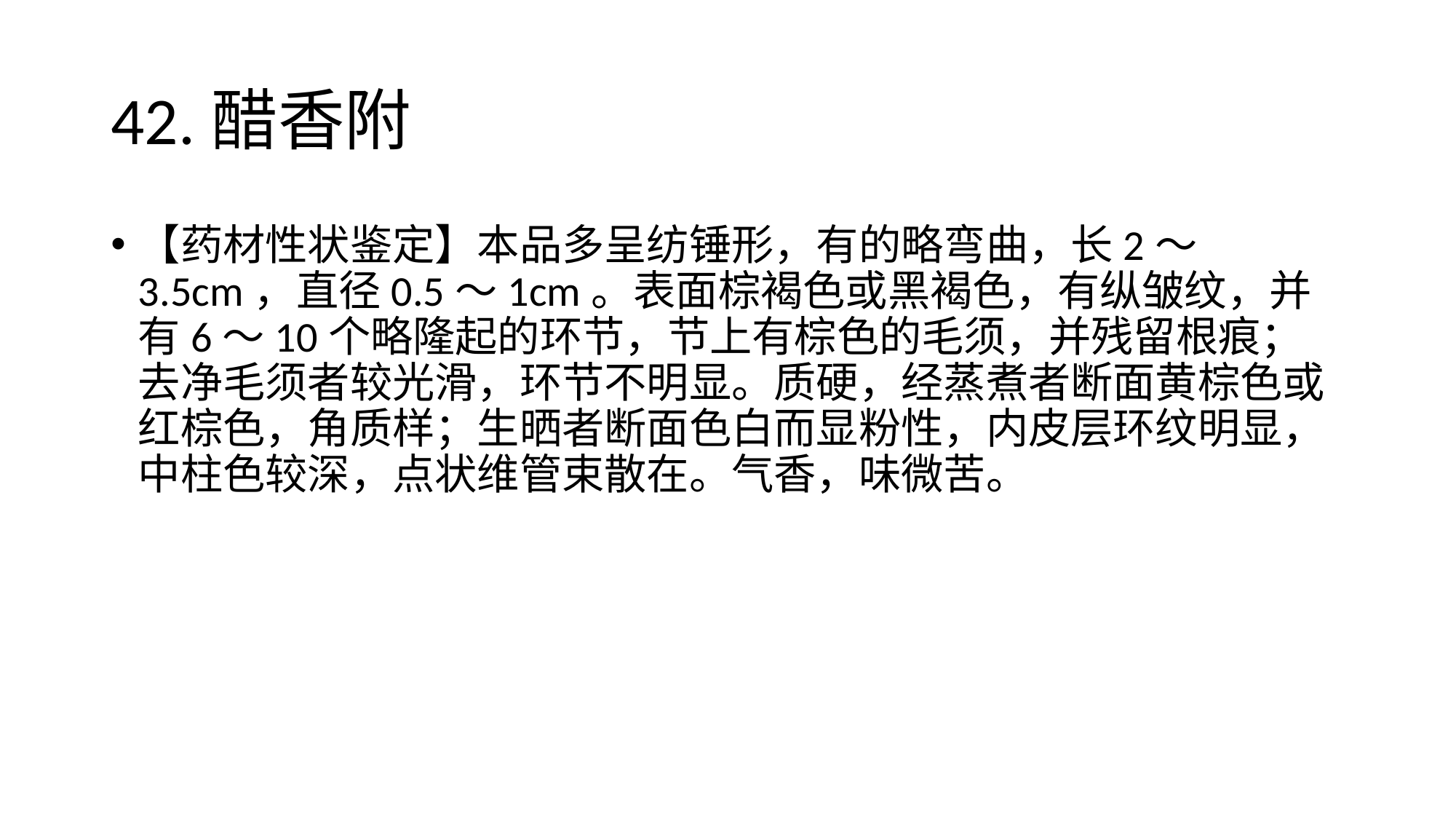

# 42.醋香附
【药材性状鉴定】本品多呈纺锤形，有的略弯曲，长2～3.5cm，直径0.5～1cm。表面棕褐色或黑褐色，有纵皱纹，并有6～10个略隆起的环节，节上有棕色的毛须，并残留根痕；去净毛须者较光滑，环节不明显。质硬，经蒸煮者断面黄棕色或红棕色，角质样；生晒者断面色白而显粉性，内皮层环纹明显，中柱色较深，点状维管束散在。气香，味微苦。